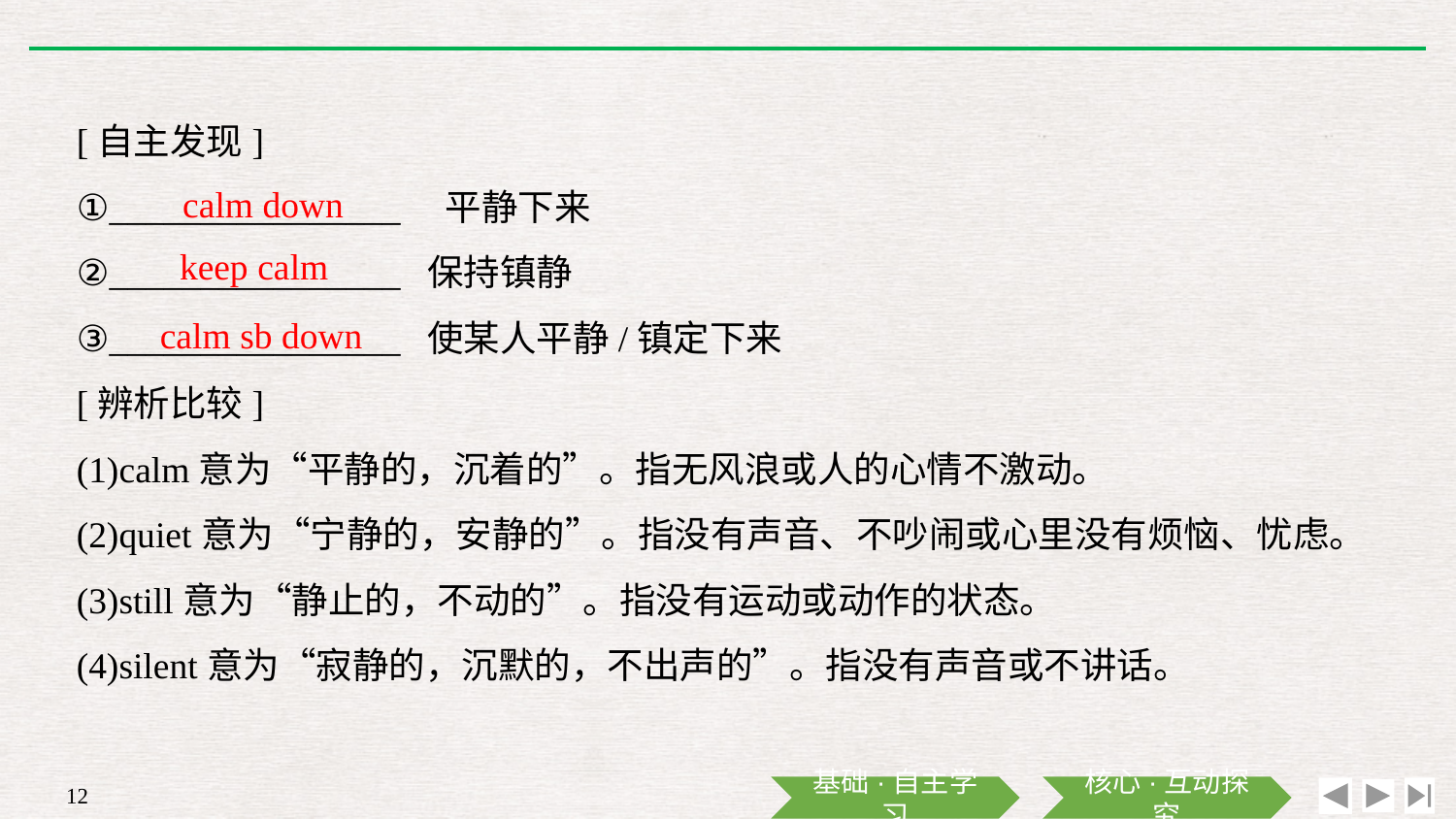

[自主发现]
①________________　平静下来
②________________  保持镇静
③________________  使某人平静/镇定下来
[辨析比较]
(1)calm意为“平静的，沉着的”。指无风浪或人的心情不激动。
(2)quiet意为“宁静的，安静的”。指没有声音、不吵闹或心里没有烦恼、忧虑。
(3)still意为“静止的，不动的”。指没有运动或动作的状态。
(4)silent意为“寂静的，沉默的，不出声的”。指没有声音或不讲话。
calm down
keep calm
calm sb down